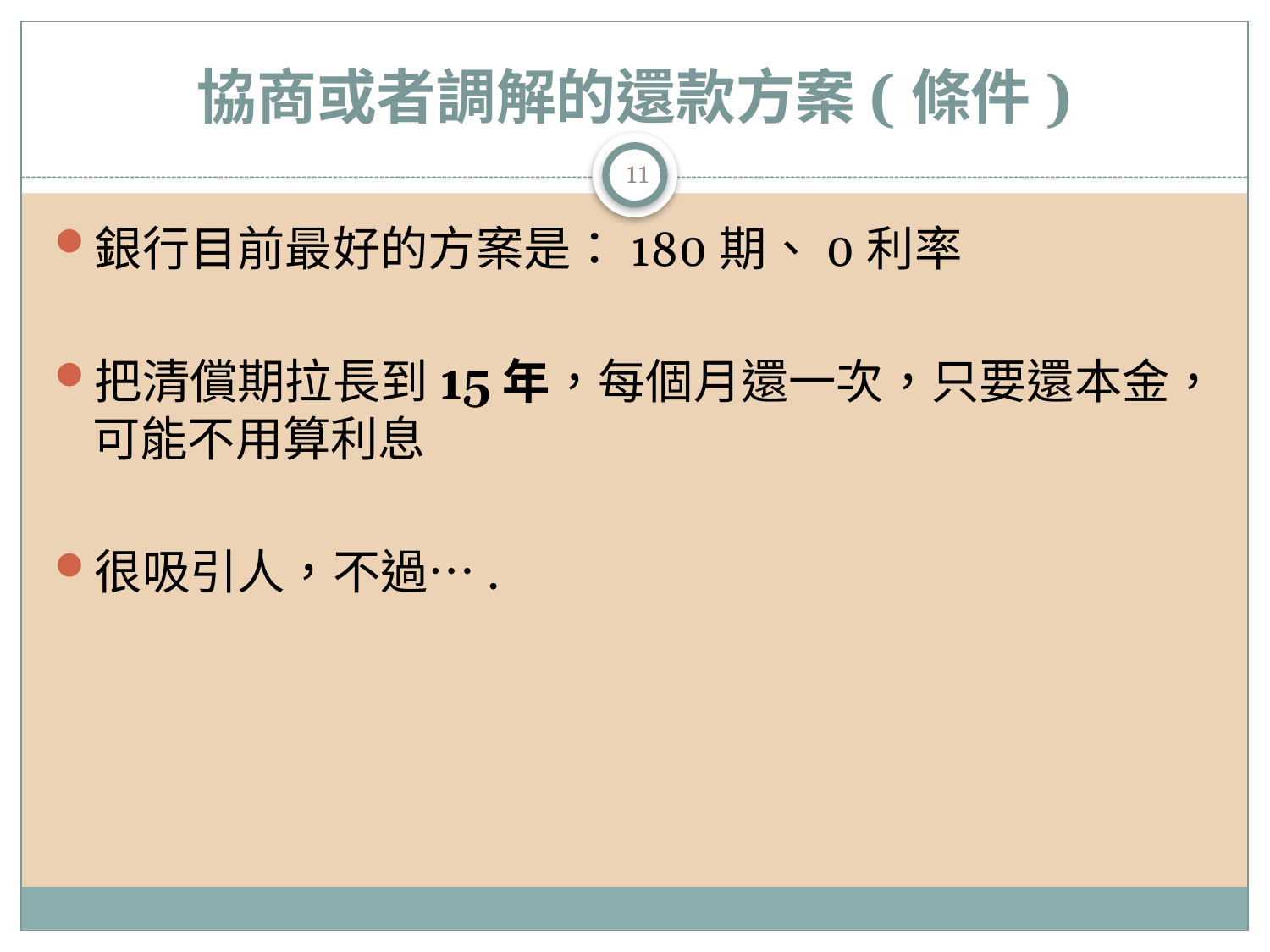

# 協商或者調解的還款方案(條件)
11
銀行目前最好的方案是：180期、0利率

把清償期拉長到15年，每個月還一次，只要還本金，可能不用算利息

很吸引人，不過….